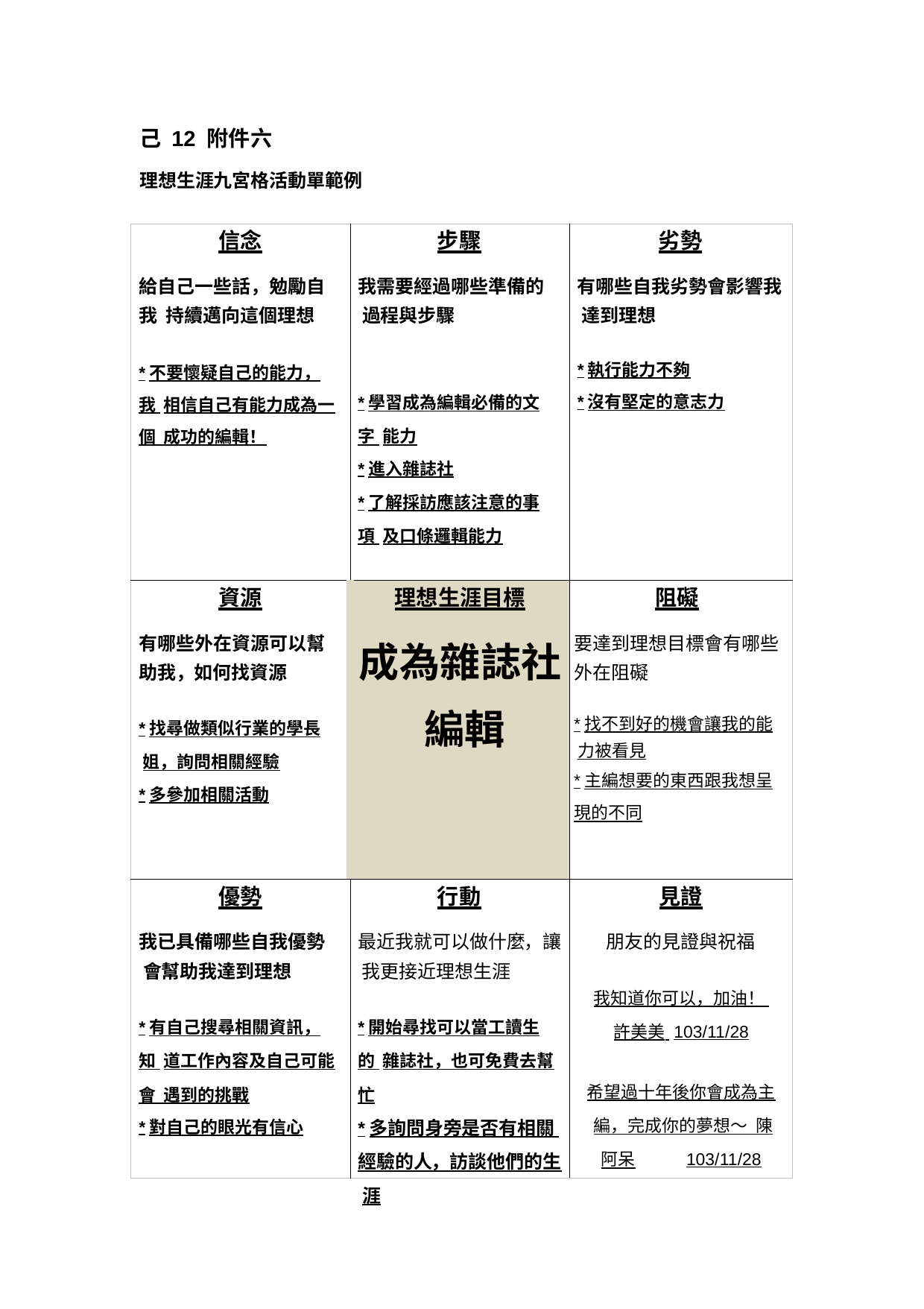

己 12 附件六
理想生涯九宮格活動單範例
| 信念 給自己一些話，勉勵自我 持續邁向這個理想 \*不要懷疑自己的能力，我 相信自己有能力成為一個 成功的編輯！ | 步驟 我需要經過哪些準備的 過程與步驟 \*學習成為編輯必備的文字 能力 \*進入雜誌社 \*了解採訪應該注意的事項 及口條邏輯能力 | 劣勢 有哪些自我劣勢會影響我 達到理想 \*執行能力不夠 \*沒有堅定的意志力 |
| --- | --- | --- |
| 資源 有哪些外在資源可以幫 助我，如何找資源 \*找尋做類似行業的學長 姐，詢問相關經驗 \*多參加相關活動 | 理想生涯目標 成為雜誌社 編輯 | 阻礙 要達到理想目標會有哪些 外在阻礙 \*找不到好的機會讓我的能 力被看見 \*主編想要的東西跟我想呈 現的不同 |
| 優勢 我已具備哪些自我優勢 會幫助我達到理想 \*有自己搜尋相關資訊，知 道工作內容及自己可能會 遇到的挑戰 \*對自己的眼光有信心 | 行動 最近我就可以做什麼，讓 我更接近理想生涯 \*開始尋找可以當工讀生的 雜誌社，也可免費去幫忙 \*多詢問身旁是否有相關 經驗的人，訪談他們的生 涯 | 見證 朋友的見證與祝福 我知道你可以，加油！ 許美美 103/11/28 希望過十年後你會成為主 編，完成你的夢想～ 陳阿呆 103/11/28 |